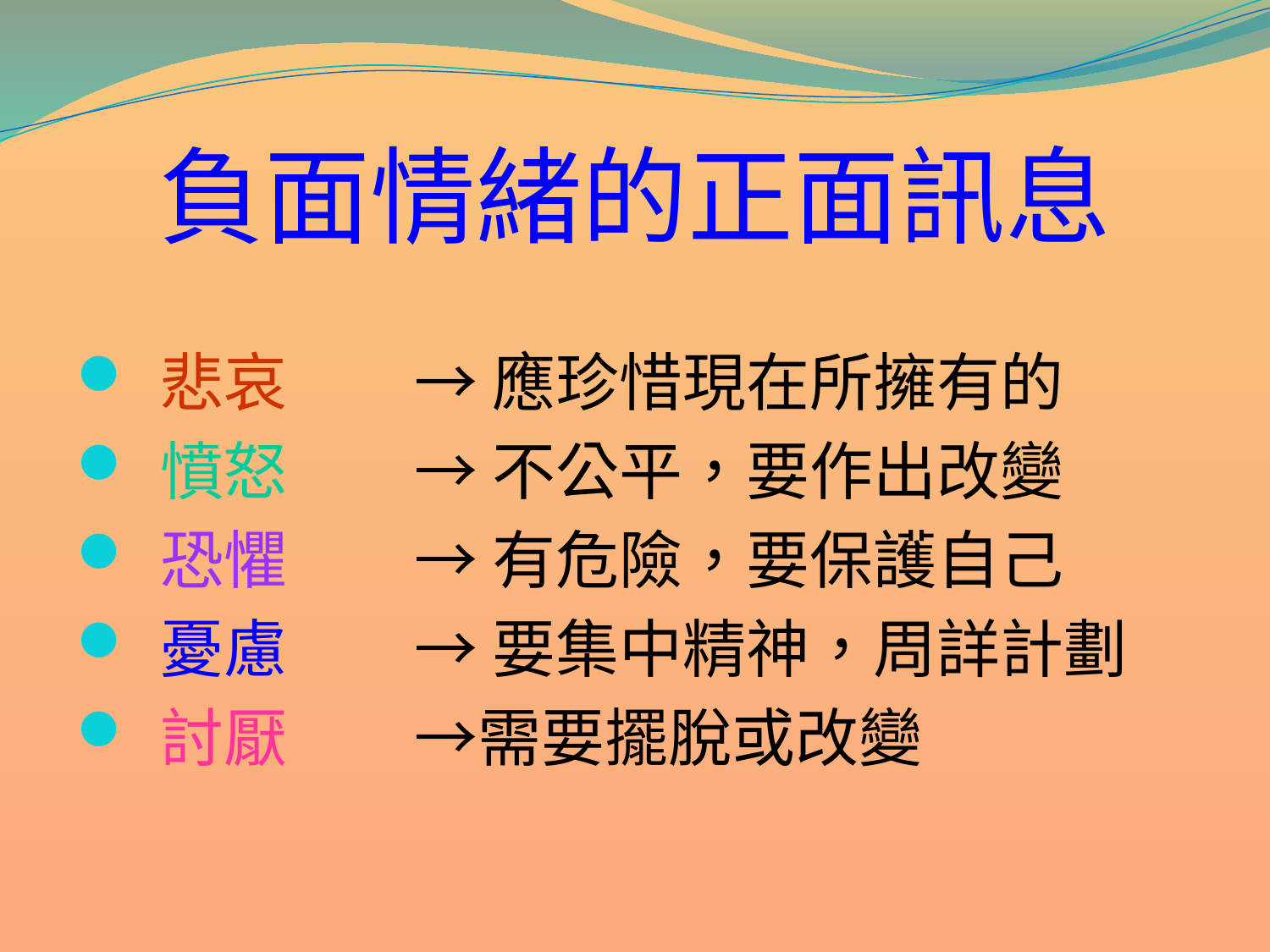

# 負面情緒的正面訊息

悲哀	→ 應珍惜現在所擁有的
憤怒 	→ 不公平，要作出改變
恐懼	→ 有危險，要保護自己
憂慮 	→ 要集中精神，周詳計劃
討厭 	→需要擺脫或改變